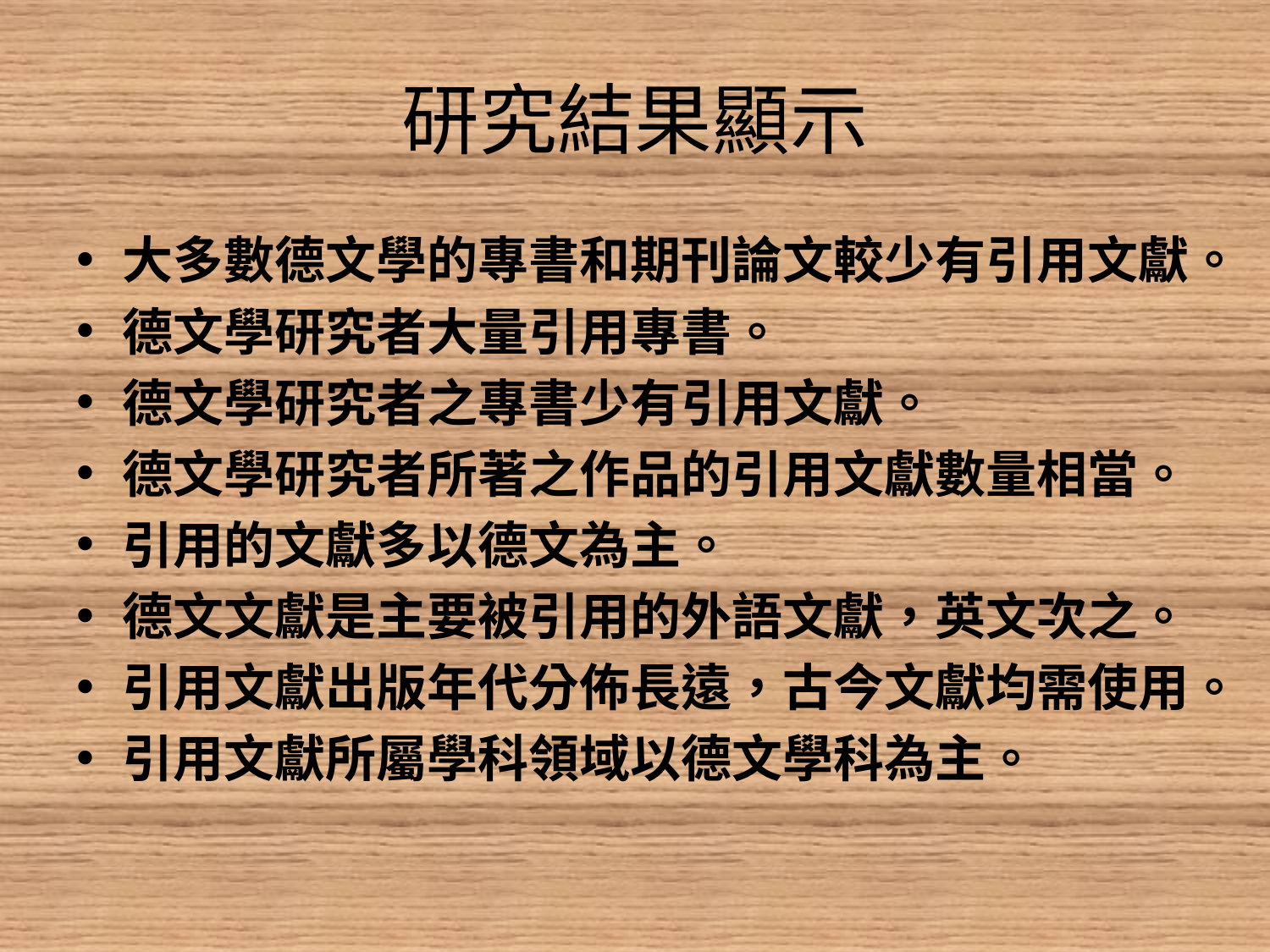

# 研究結果顯示
大多數德文學的專書和期刊論文較少有引用文獻。
德文學研究者大量引用專書。
德文學研究者之專書少有引用文獻。
德文學研究者所著之作品的引用文獻數量相當。
引用的文獻多以德文為主。
德文文獻是主要被引用的外語文獻，英文次之。
引用文獻出版年代分佈長遠，古今文獻均需使用。
引用文獻所屬學科領域以德文學科為主。